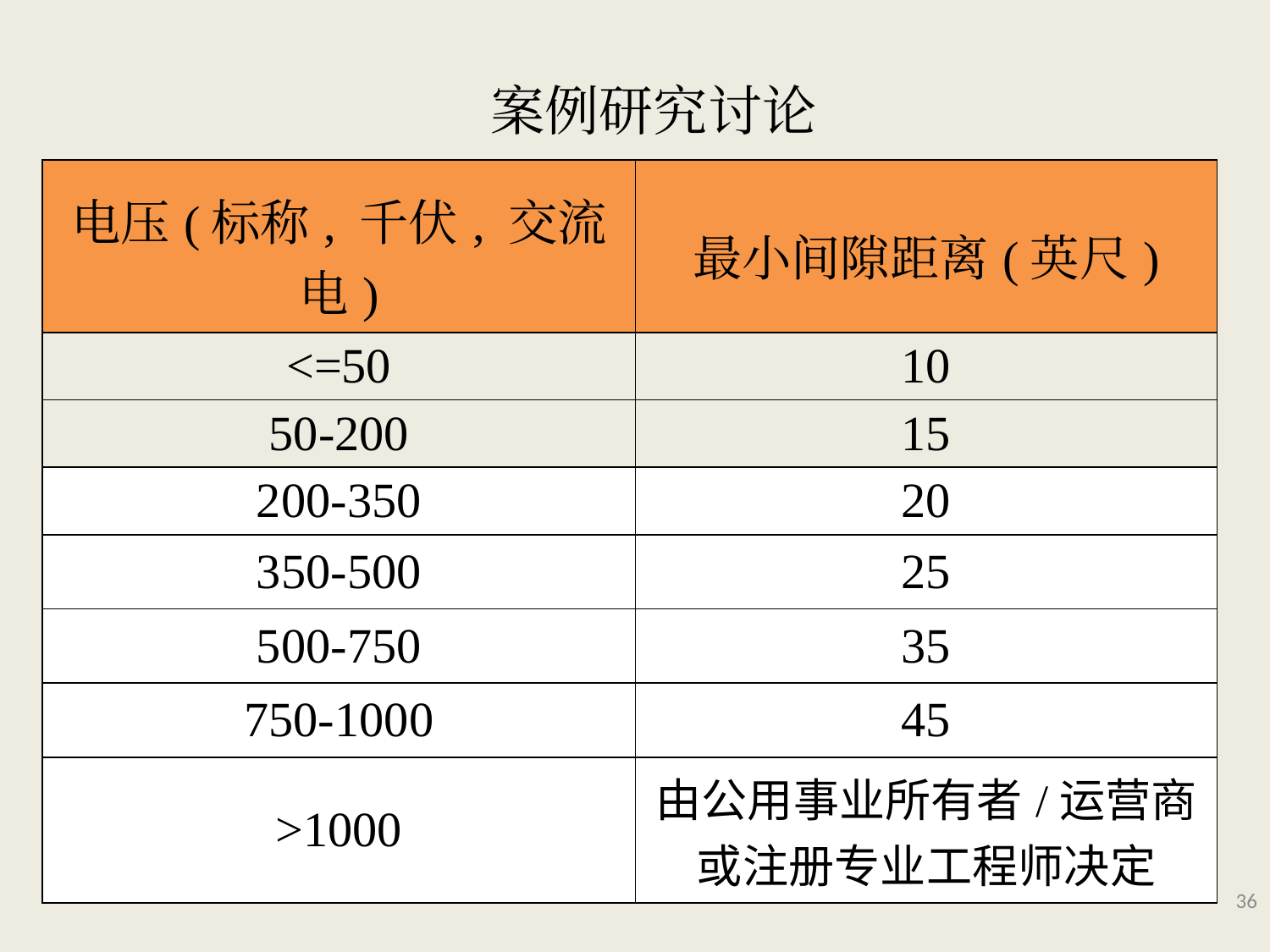

# 案例研究讨论
| 电压(标称, 千伏, 交流电) | 最小间隙距离(英尺) |
| --- | --- |
| <=50 | 10 |
| 50-200 | 15 |
| 200-350 | 20 |
| 350-500 | 25 |
| 500-750 | 35 |
| 750-1000 | 45 |
| >1000 | 由公用事业所有者/运营商或注册专业工程师决定 |
36